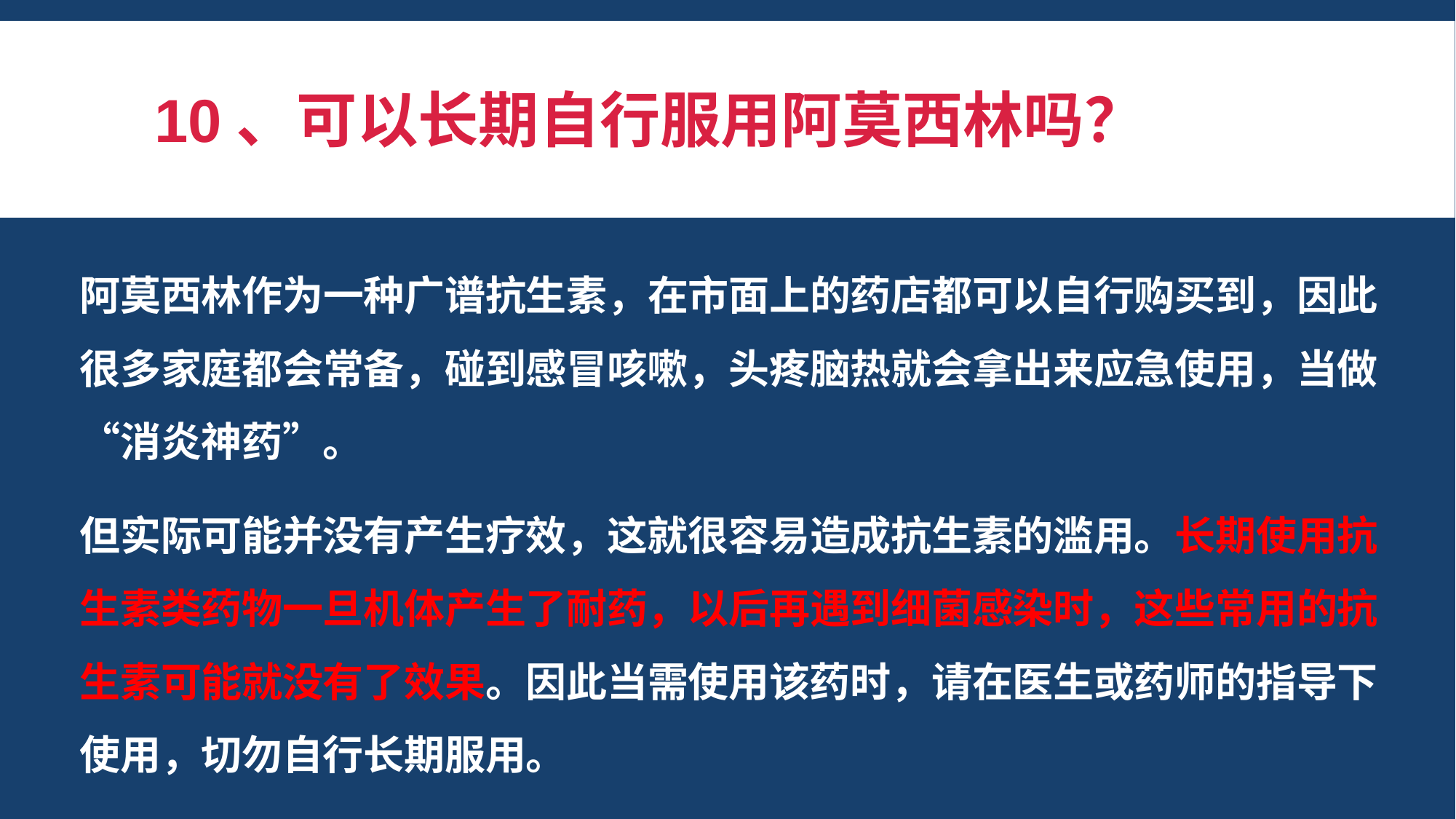

# 10、可以长期自行服用阿莫西林吗？
阿莫西林作为一种广谱抗生素，在市面上的药店都可以自行购买到，因此很多家庭都会常备，碰到感冒咳嗽，头疼脑热就会拿出来应急使用，当做“消炎神药”。
但实际可能并没有产生疗效，这就很容易造成抗生素的滥用。长期使用抗生素类药物一旦机体产生了耐药，以后再遇到细菌感染时，这些常用的抗生素可能就没有了效果。因此当需使用该药时，请在医生或药师的指导下使用，切勿自行长期服用。